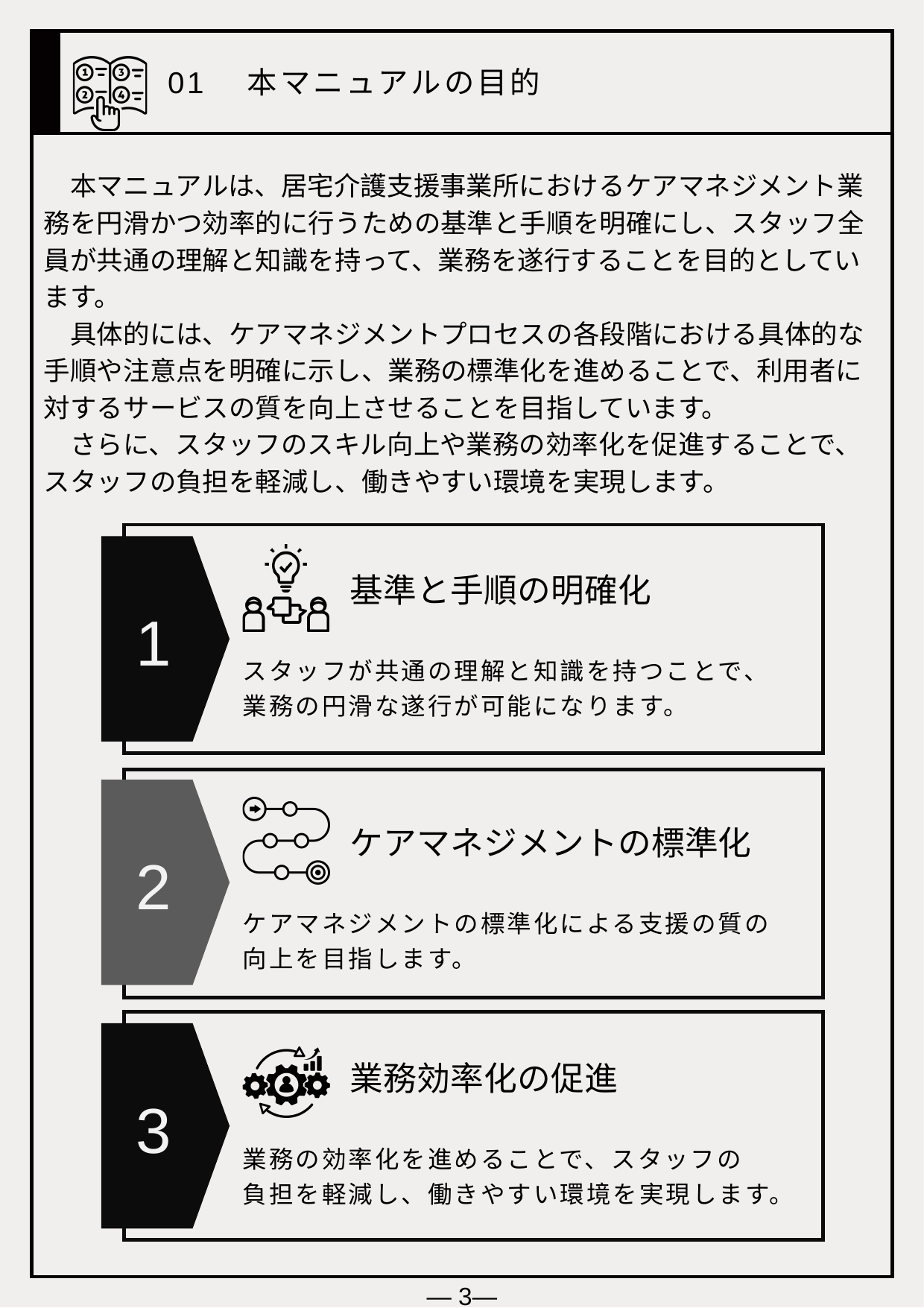

01　本マニュアルの目的

　本マニュアルは、居宅介護支援事業所におけるケアマネジメント業務を円滑かつ効率的に行うための基準と手順を明確にし、スタッフ全員が共通の理解と知識を持って、業務を遂行することを目的としています。
　具体的には、ケアマネジメントプロセスの各段階における具体的な手順や注意点を明確に示し、業務の標準化を進めることで、利用者に対するサービスの質を向上させることを目指しています。
　さらに、スタッフのスキル向上や業務の効率化を促進することで、スタッフの負担を軽減し、働きやすい環境を実現します。

基準と手順の明確化

1
スタッフが共通の理解と知識を持つことで、業務の円滑な遂行が可能になります。

ケアマネジメントの標準化

2
ケアマネジメントの標準化による支援の質の向上を目指します。

業務効率化の促進

3
業務の効率化を進めることで、スタッフの
負担を軽減し、働きやすい環境を実現します。

― 3―